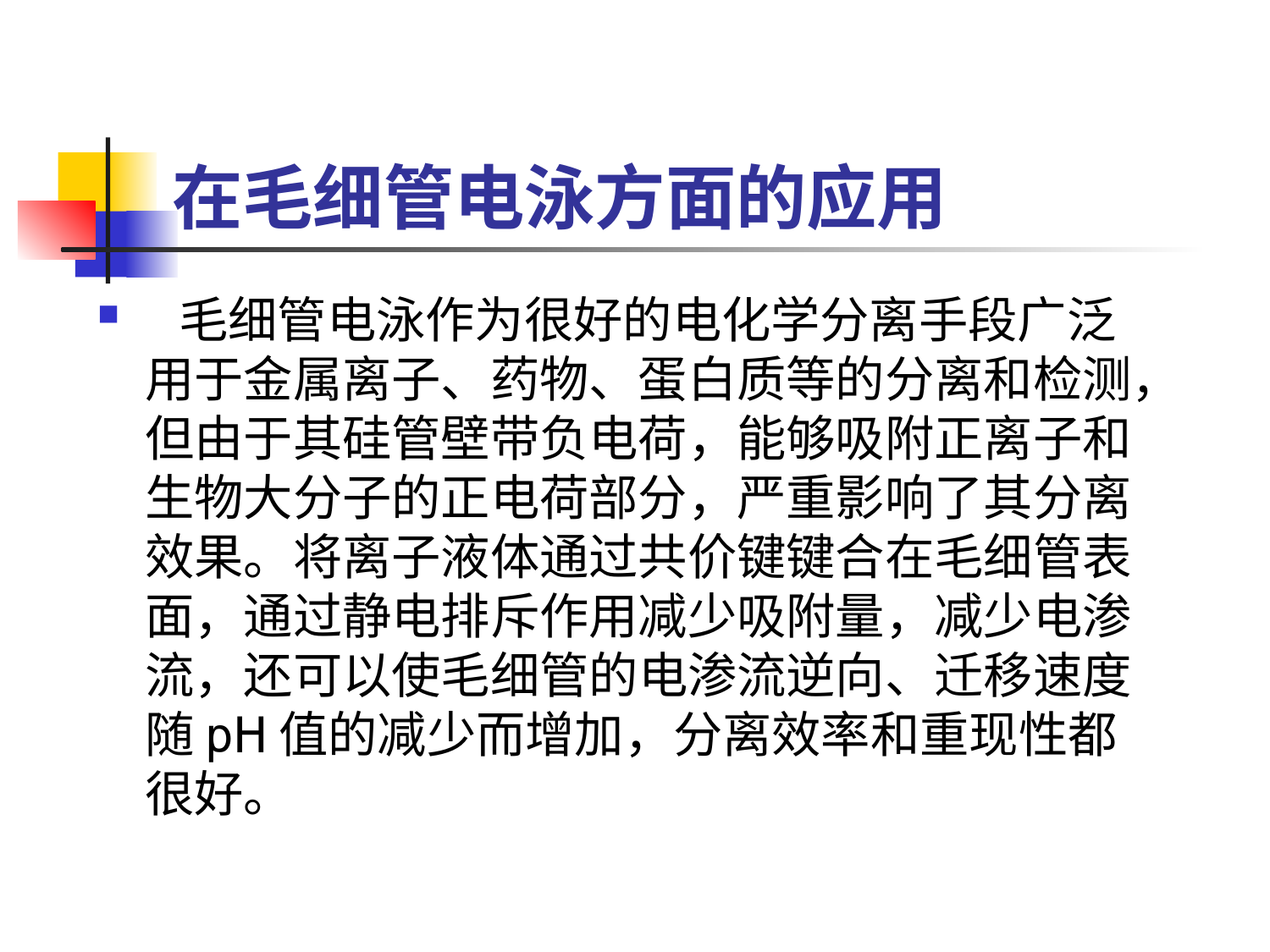

# 在毛细管电泳方面的应用
  毛细管电泳作为很好的电化学分离手段广泛用于金属离子、药物、蛋白质等的分离和检测，但由于其硅管壁带负电荷，能够吸附正离子和生物大分子的正电荷部分，严重影响了其分离效果。将离子液体通过共价键键合在毛细管表面，通过静电排斥作用减少吸附量，减少电渗流，还可以使毛细管的电渗流逆向、迁移速度随pH值的减少而增加，分离效率和重现性都很好。